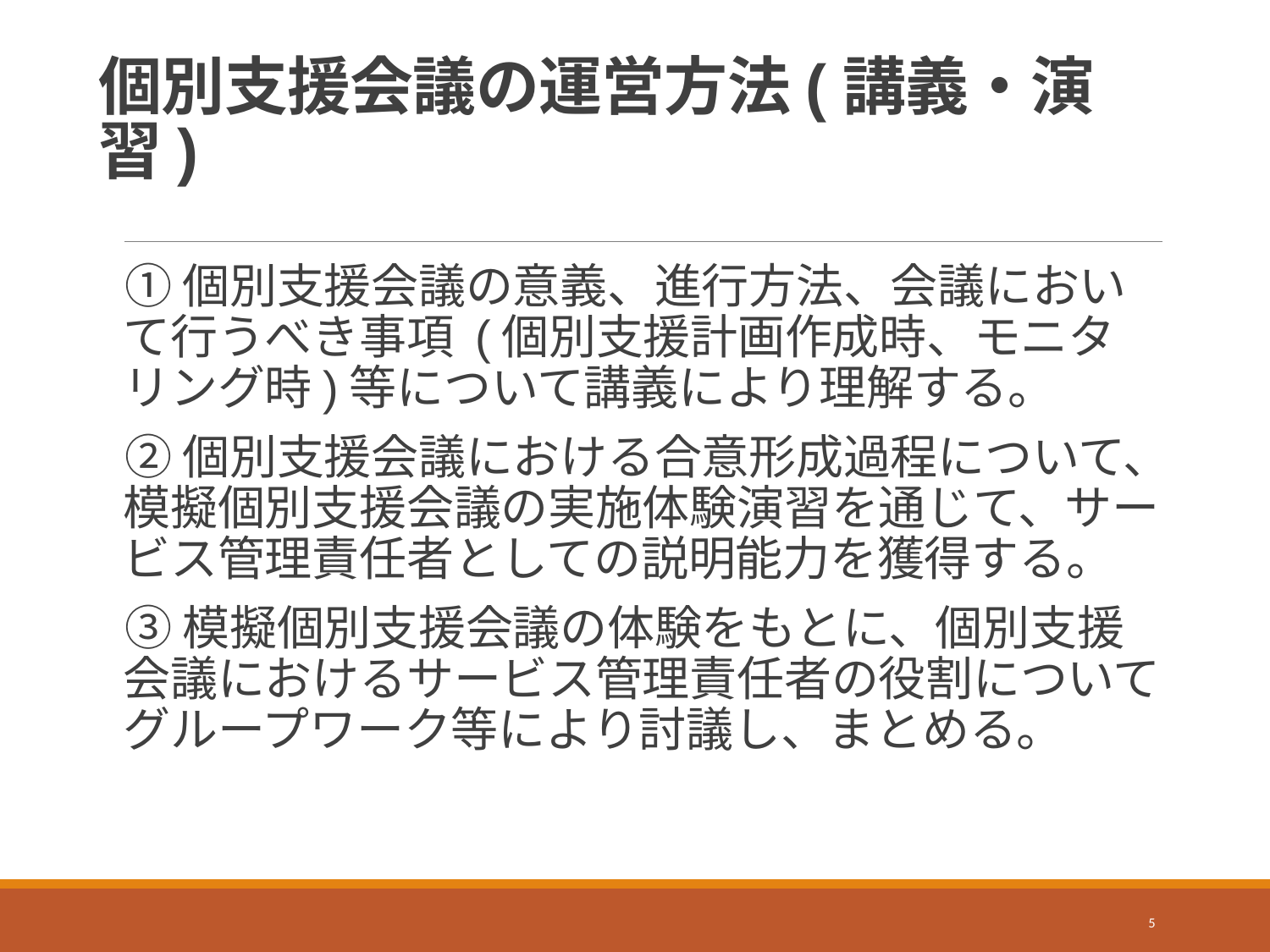

# 個別支援会議の運営方法(講義・演習)
①個別支援会議の意義、進行方法、会議において行うべき事項 (個別支援計画作成時、モニタリング時)等について講義により理解する。
②個別支援会議における合意形成過程について、模擬個別支援会議の実施体験演習を通じて、サービス管理責任者としての説明能力を獲得する。
③模擬個別支援会議の体験をもとに、個別支援会議におけるサービス管理責任者の役割についてグループワーク等により討議し、まとめる。
5